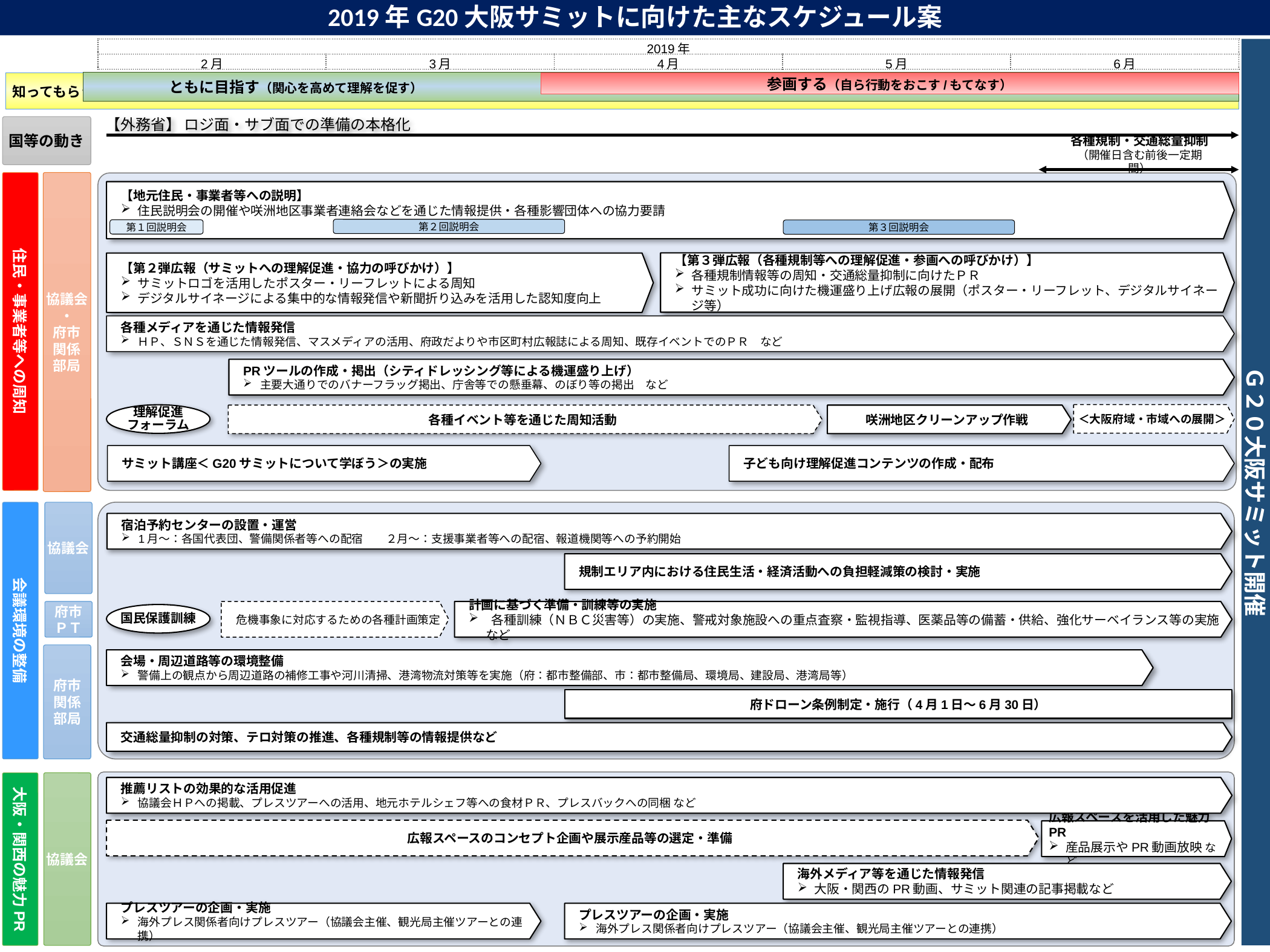

# 2019年G20大阪サミットに向けた主なスケジュール案
| 2019年 |  |  |  |  |
| --- | --- | --- | --- | --- |
| 2月 | 3月 | 4月 | 5月 | 6月 |
Ｇ２０大阪サミット開催
                     ともに目指す（関心を高めて理解を促す）
知ってもらう
参画する（自ら行動をおこす/もてなす）
【外務省】 ロジ面・サブ面での準備の本格化
国等の動き
各種規制・交通総量抑制
（開催日含む前後一定期間）
住民・事業者等への周知
協議会
・
府市
関係
部局

【地元住民・事業者等への説明】
住民説明会の開催や咲洲地区事業者連絡会などを通じた情報提供・各種影響団体への協力要請

第２回説明会
第１回説明会
第３回説明会
【第３弾広報（各種規制等への理解促進・参画への呼びかけ）】
各種規制情報等の周知・交通総量抑制に向けたＰＲ
サミット成功に向けた機運盛り上げ広報の展開（ポスター・リーフレット、デジタルサイネージ等）
【第２弾広報（サミットへの理解促進・協力の呼びかけ）】
サミットロゴを活用したポスター・リーフレットによる周知
デジタルサイネージによる集中的な情報発信や新聞折り込みを活用した認知度向上
各種メディアを通じた情報発信
ＨＰ、ＳＮＳを通じた情報発信、マスメディアの活用、府政だよりや市区町村広報誌による周知、既存イベントでのＰＲ　など
PRツールの作成・掲出（シティドレッシング等による機運盛り上げ）
主要大通りでのバナーフラッグ掲出、庁舎等での懸垂幕、のぼり等の掲出　など
＜大阪府域・市域への展開＞
理解促進フォーラム
咲洲地区クリーンアップ作戦
各種イベント等を通じた周知活動
サミット講座＜G20サミットについて学ぼう＞の実施
子ども向け理解促進コンテンツの作成・配布
会議環境の整備

協議会
宿泊予約センターの設置・運営
1月～：各国代表団、警備関係者等への配宿　　２月～：支援事業者等への配宿、報道機関等への予約開始
規制エリア内における住民生活・経済活動への負担軽減策の検討・実施
府市
ＰＴ
　危機事象に対応するための各種計画策定
計画に基づく準備・訓練等の実施
 各種訓練（ＮＢＣ災害等）の実施、警戒対象施設への重点査察・監視指導、医薬品等の備蓄・供給、強化サーベイランス等の実施 など

国民保護訓練
府市
関係
部局
会場・周辺道路等の環境整備
警備上の観点から周辺道路の補修工事や河川清掃、港湾物流対策等を実施（府：都市整備部、市：都市整備局、環境局、建設局、港湾局等）
府ドローン条例制定・施行（4月1日～6月30日）
交通総量抑制の対策、テロ対策の推進、各種規制等の情報提供など

協議会
大阪・関西の魅力PR
推薦リストの効果的な活用促進
協議会ＨＰへの掲載、プレスツアーへの活用、地元ホテルシェフ等への食材ＰＲ、プレスバックへの同梱 など
広報スペースのコンセプト企画や展示産品等の選定・準備
広報スペースを活用した魅力PR
産品展示やPR動画放映 など
海外メディア等を通じた情報発信
大阪・関西のPR動画、サミット関連の記事掲載など
プレスツアーの企画・実施
海外プレス関係者向けプレスツアー（協議会主催、観光局主催ツアーとの連携）
プレスツアーの企画・実施
海外プレス関係者向けプレスツアー（協議会主催、観光局主催ツアーとの連携）